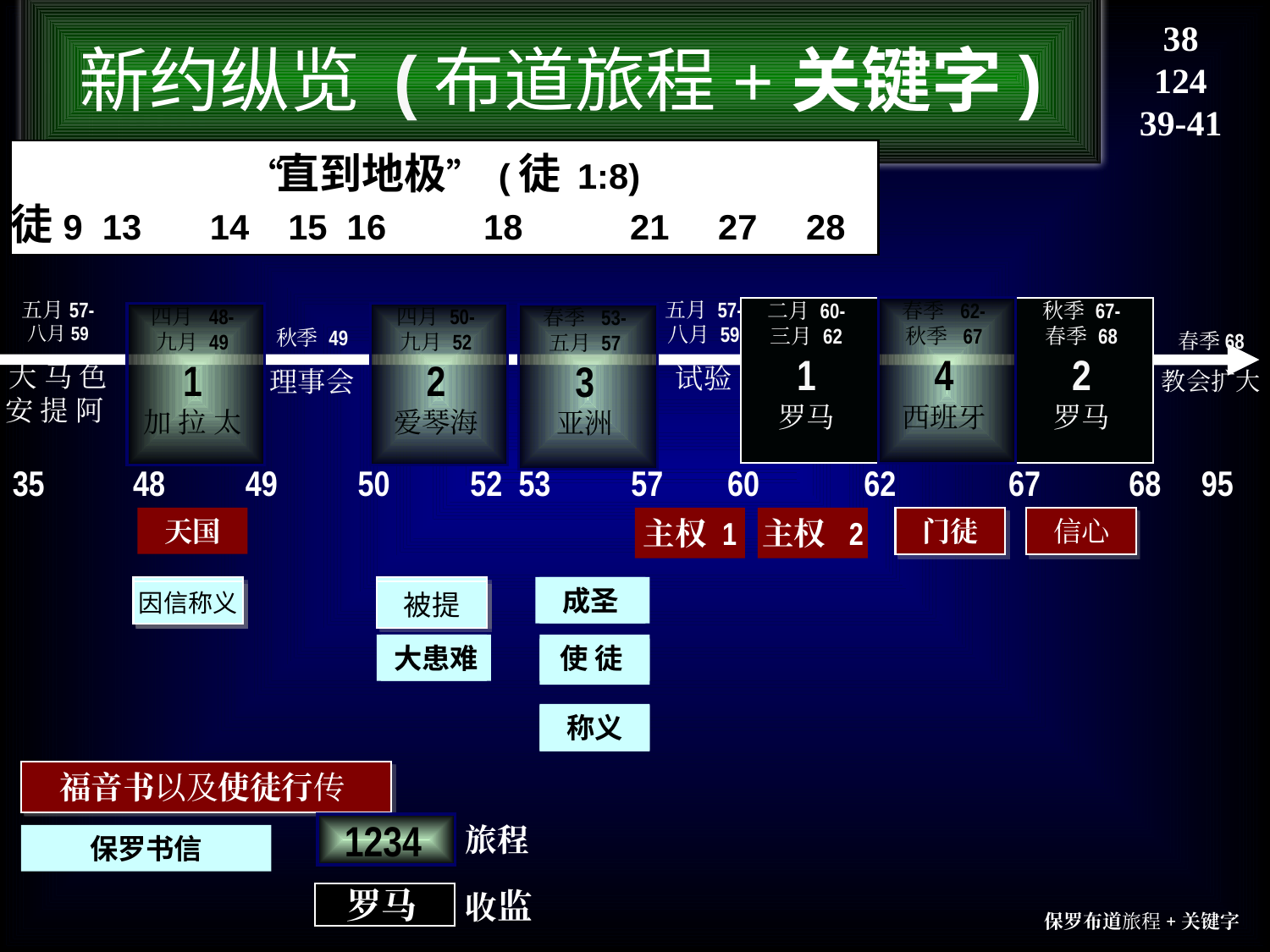

38
124
39-41
新约纵览 (布道旅程+关键字)
“直到地极” (徒 1:8)
徒9  13       14    15  16          18           21     27     28
二月 60-
三月 62
1
罗马

春季  62-
秋季  67
4
西班牙

秋季 67-
春季 68
2
罗马

五月57-
八月59
大 马 色
安 提 阿
四月  48-
九月 49
1
加 拉 太

四月 50-
九月 52
2
爱琴海

春季  53-
五月 57
3
亚洲

五月 57-
八月 59
试验
秋季 49
理事会
春季68
教会扩大

35           48          49          50          52  53          57        60             62              67           68     95
天国
主权 1
主权  2
门徒
信心
加拉太
帖 前
成圣
歌前
因信称义
被提
帖后
大患难
使 徒
歌后
称义
罗马
福音书以及使徒行传
1234
旅程
保罗书信
罗马
收监
保罗布道旅程+关键字